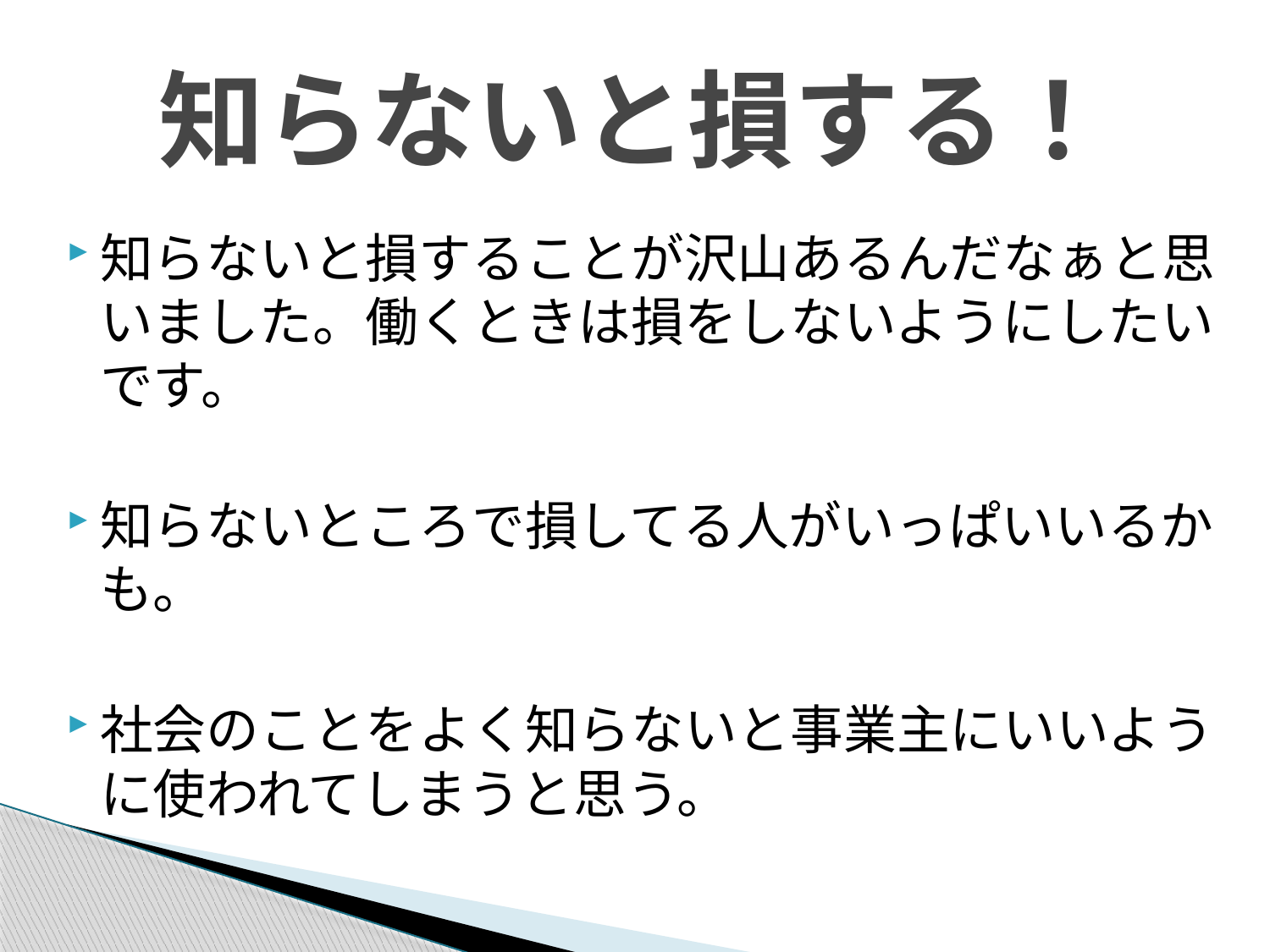

# 知らないと損する！
知らないと損することが沢山あるんだなぁと思いました。働くときは損をしないようにしたいです。

知らないところで損してる人がいっぱいいるかも。

社会のことをよく知らないと事業主にいいように使われてしまうと思う。